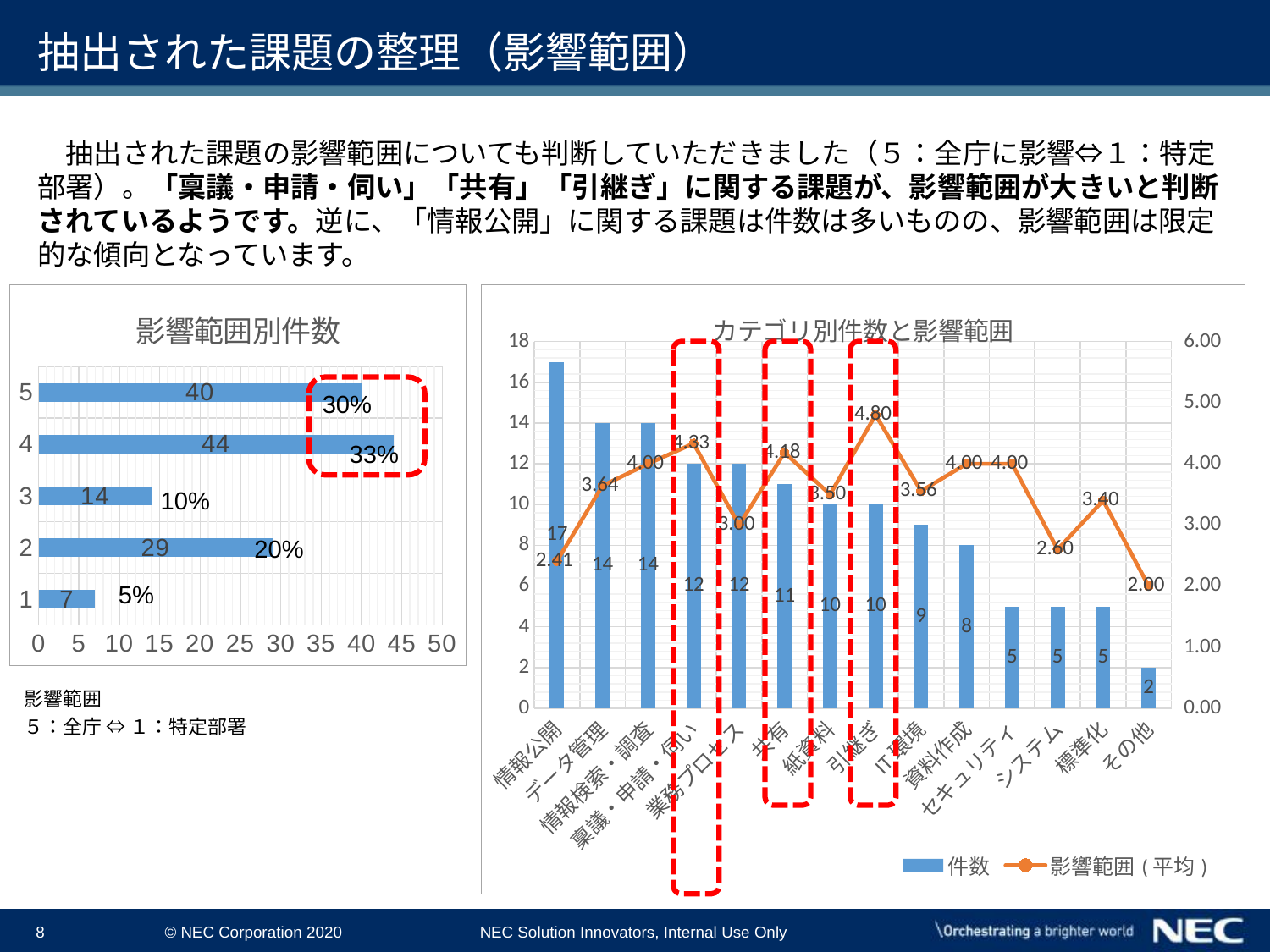

# 抽出された課題の整理（影響範囲）
　抽出された課題の影響範囲についても判断していただきました（５：全庁に影響⇔１：特定部署）。「稟議・申請・伺い」「共有」「引継ぎ」に関する課題が、影響範囲が大きいと判断されているようです。逆に、「情報公開」に関する課題は件数は多いものの、影響範囲は限定的な傾向となっています。

### Chart: 影響範囲別件数

| Category | 集計 |
|---|---|
| 1 | 7.0 |
| 2 | 29.0 |
| 3 | 14.0 |
| 4 | 44.0 |
| 5 | 40.0 |

### Chart: カテゴリ別件数と影響範囲

| Category | 件数 | 影響範囲(平均) |
|---|---|---|
| 情報公開 | 17.0 | 2.411764705882353 |
| データ管理 | 14.0 | 3.642857142857143 |
| 情報検索・調査 | 14.0 | 4.0 |
| 稟議・申請・伺い | 12.0 | 4.333333333333333 |
| 業務プロセス | 12.0 | 3.0 |
| 共有 | 11.0 | 4.181818181818182 |
| 紙資料 | 10.0 | 3.5 |
| 引継ぎ | 10.0 | 4.8 |
| IT環境 | 9.0 | 3.5555555555555554 |
| 資料作成 | 8.0 | 4.0 |
| セキュリティ | 5.0 | 4.0 |
| システム | 5.0 | 2.6 |
| 標準化 | 5.0 | 3.4 |
| その他 | 2.0 | 2.0 |

30%
33%
10%
20%
5%
| 影響範囲 |
| --- |
| ５：全庁 ⇔ １：特定部署 |